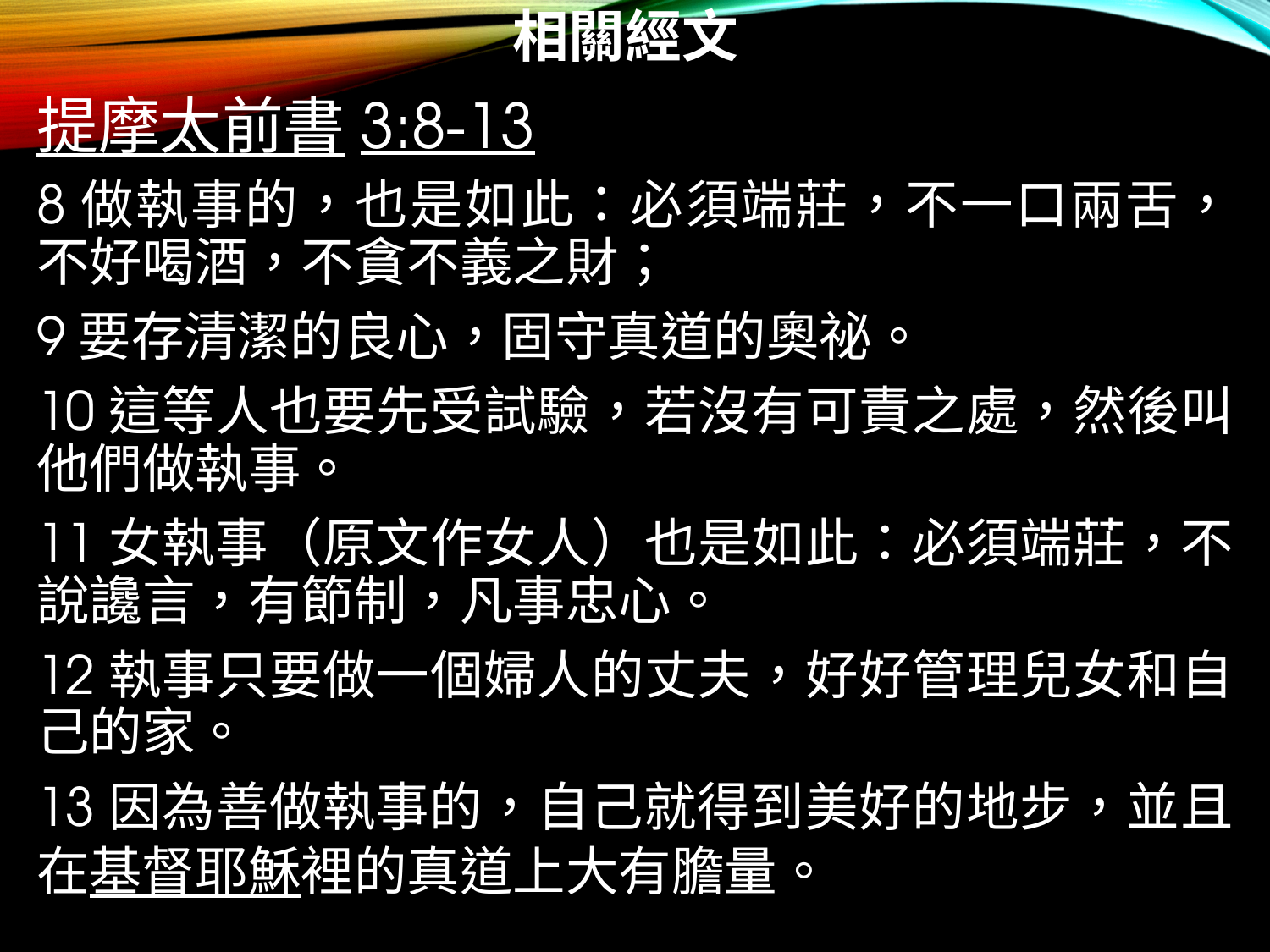

# 相關經文
提摩太前書3:8-13
8做執事的，也是如此：必須端莊，不一口兩舌，不好喝酒，不貪不義之財；
9要存清潔的良心，固守真道的奧祕。
10這等人也要先受試驗，若沒有可責之處，然後叫他們做執事。
11女執事（原文作女人）也是如此：必須端莊，不說讒言，有節制，凡事忠心。
12執事只要做一個婦人的丈夫，好好管理兒女和自己的家。
13因為善做執事的，自己就得到美好的地步，並且在基督耶穌裡的真道上大有膽量。